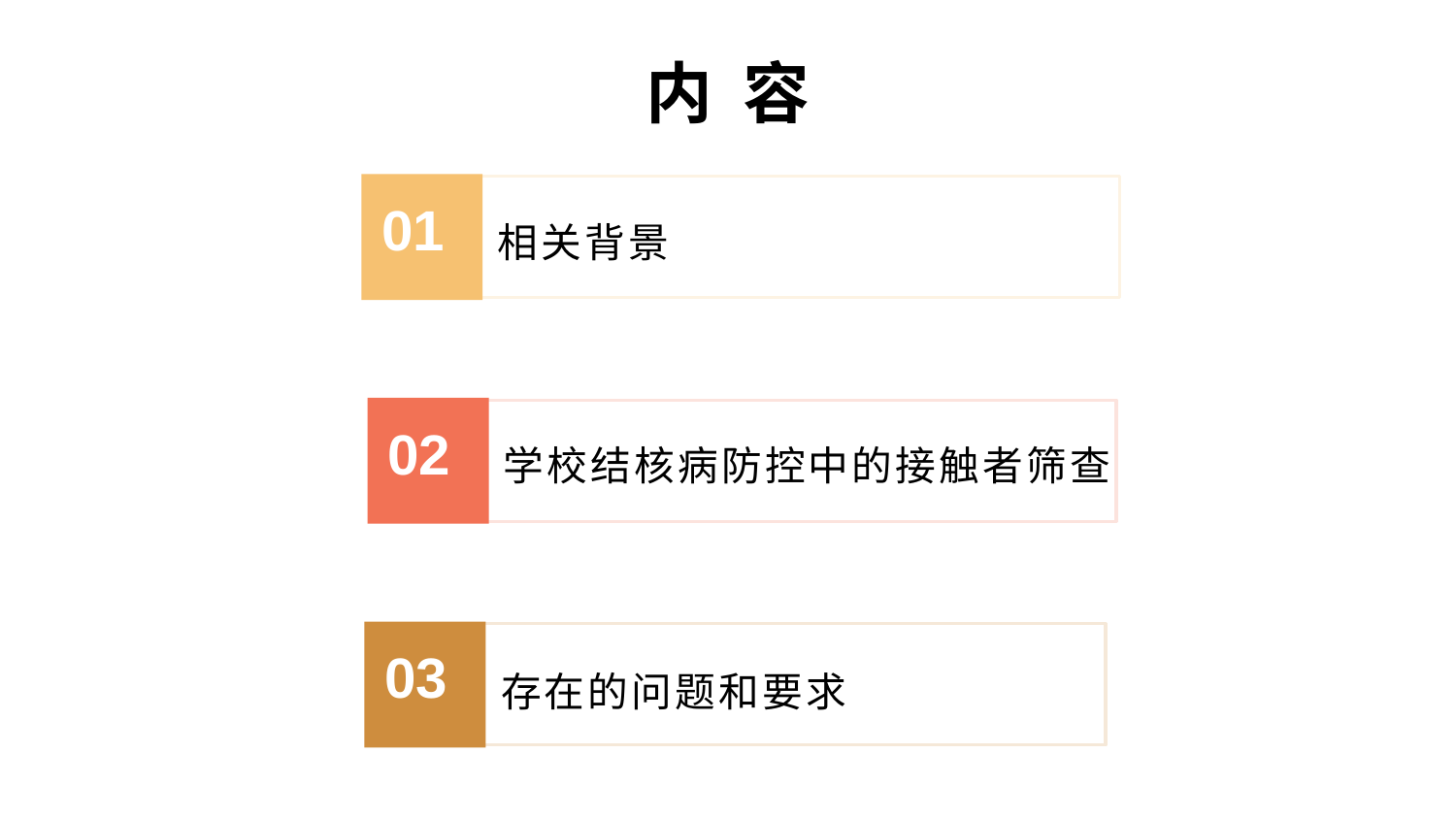

# 内  容
相关背景

01
学校结核病防控中的接触者筛查

02

03
存在的问题和要求
2